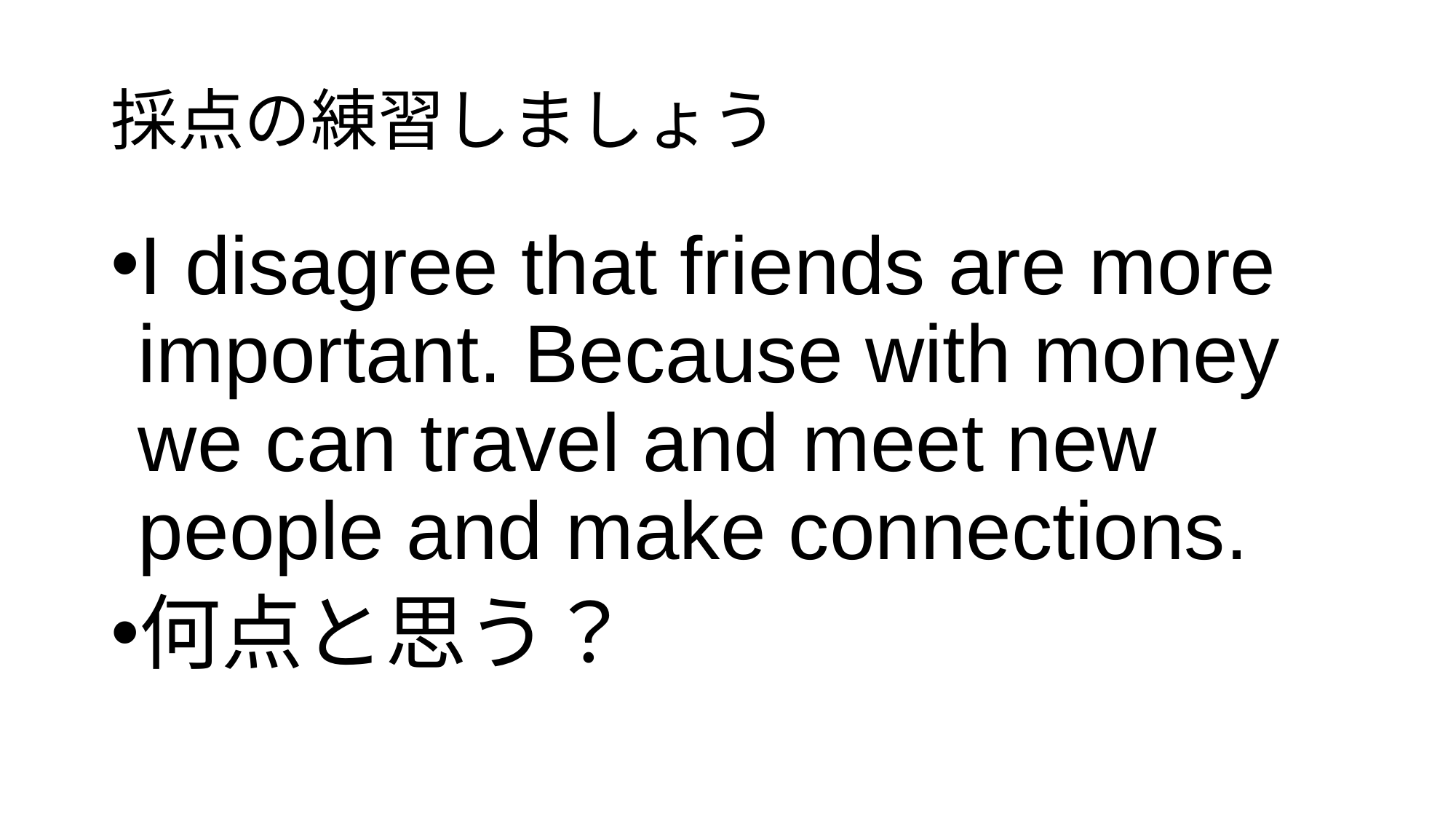

# 採点の練習しましょう
I disagree that friends are more important. Because with money we can travel and meet new people and make connections.
何点と思う？